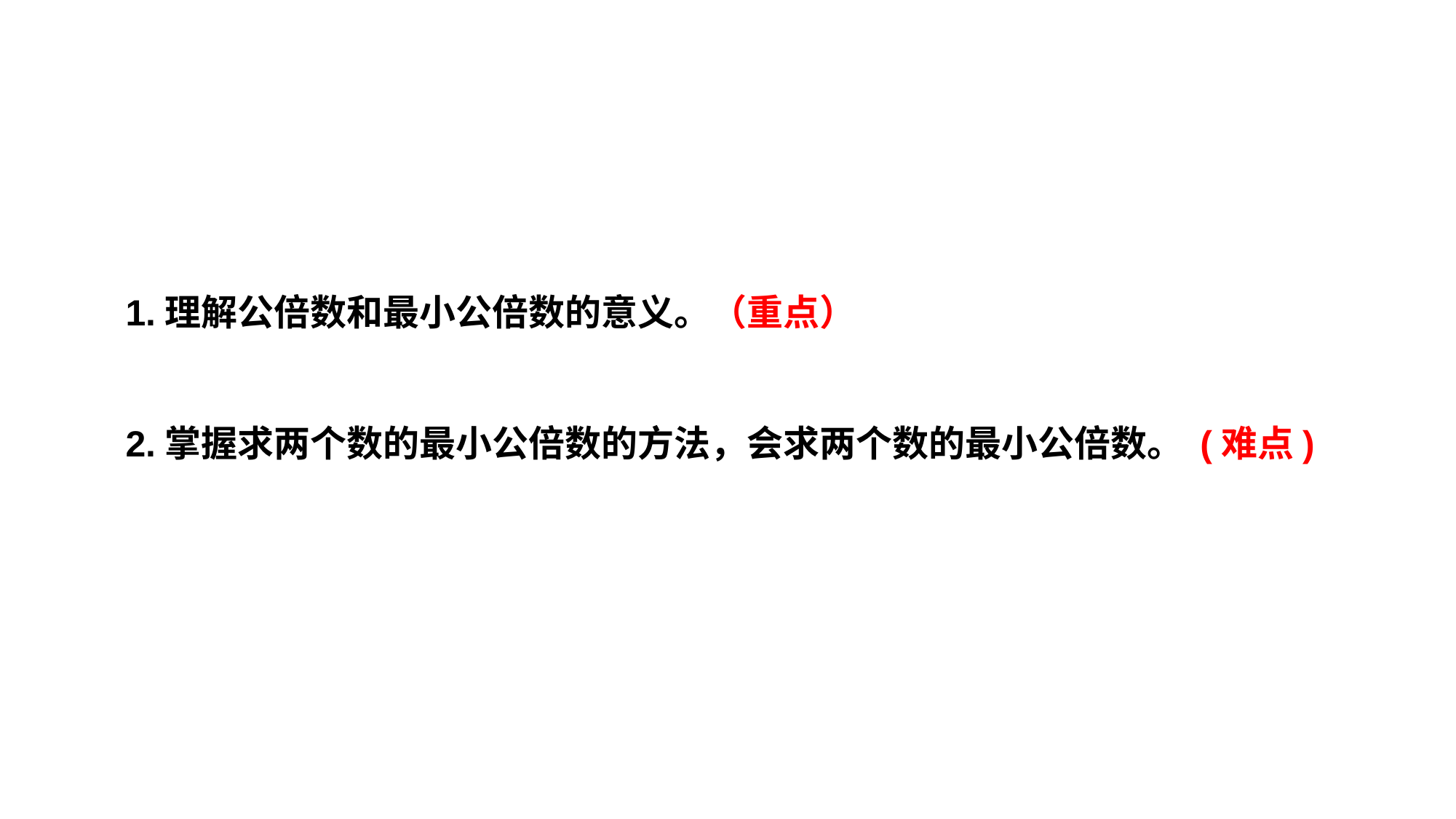

1.理解公倍数和最小公倍数的意义。（重点）

2.掌握求两个数的最小公倍数的方法，会求两个数的最小公倍数。 (难点)